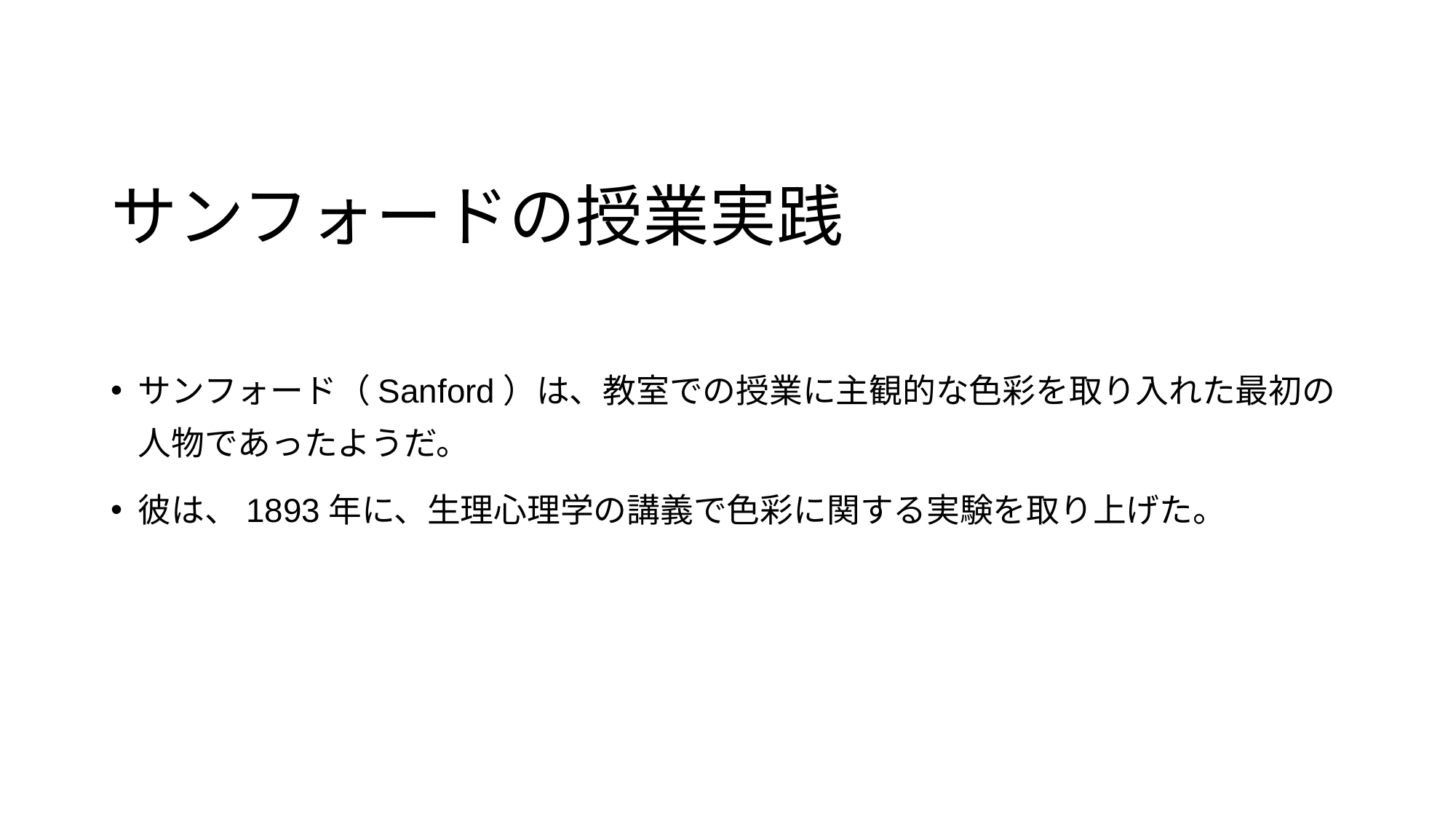

# サンフォードの授業実践
サンフォード（Sanford）は、教室での授業に主観的な色彩を取り入れた最初の人物であったようだ。
彼は、1893年に、生理心理学の講義で色彩に関する実験を取り上げた。